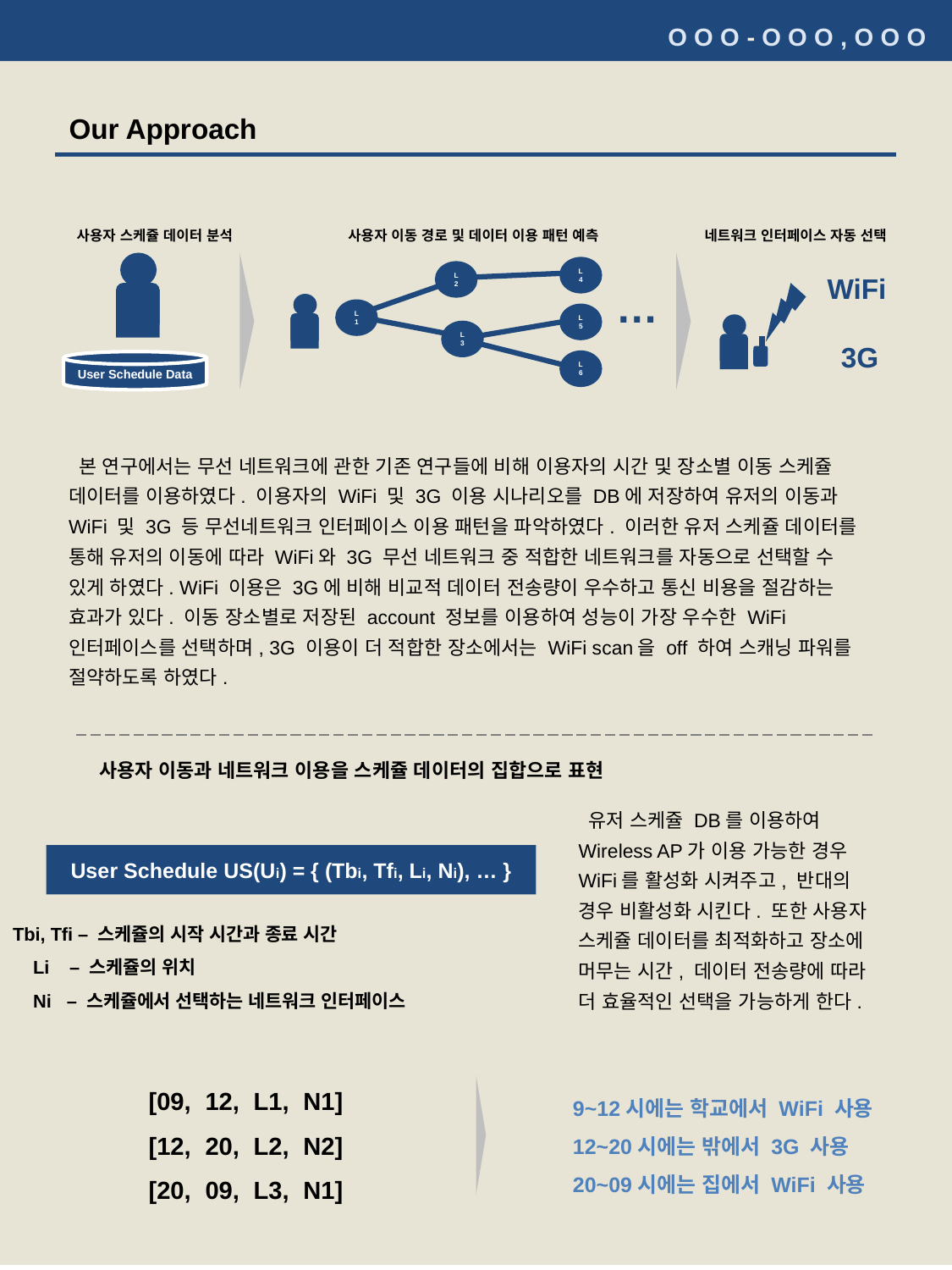

O O O - O O O , O O O
Our Approach
사용자 스케쥴 데이터 분석
사용자 이동 경로 및 데이터 이용 패턴 예측
네트워크 인터페이스 자동 선택

L4
L2
WiFi
…

L1
User Schedule Data
L5

L3
3G

L6
 본 연구에서는 무선 네트워크에 관한 기존 연구들에 비해 이용자의 시간 및 장소별 이동 스케쥴 데이터를 이용하였다. 이용자의 WiFi 및 3G 이용 시나리오를 DB에 저장하여 유저의 이동과 WiFi 및 3G 등 무선네트워크 인터페이스 이용 패턴을 파악하였다. 이러한 유저 스케쥴 데이터를 통해 유저의 이동에 따라 WiFi와 3G 무선 네트워크 중 적합한 네트워크를 자동으로 선택할 수 있게 하였다. WiFi 이용은 3G에 비해 비교적 데이터 전송량이 우수하고 통신 비용을 절감하는 효과가 있다. 이동 장소별로 저장된 account 정보를 이용하여 성능이 가장 우수한 WiFi 인터페이스를 선택하며, 3G 이용이 더 적합한 장소에서는 WiFi scan을 off 하여 스캐닝 파워를 절약하도록 하였다.
사용자 이동과 네트워크 이용을 스케쥴 데이터의 집합으로 표현
 유저 스케쥴 DB를 이용하여 Wireless AP가 이용 가능한 경우 WiFi를 활성화 시켜주고, 반대의 경우 비활성화 시킨다. 또한 사용자 스케쥴 데이터를 최적화하고 장소에 머무는 시간, 데이터 전송량에 따라 더 효율적인 선택을 가능하게 한다.
User Schedule US(Ui) = { (Tbi, Tfi, Li, Ni), … }
Tbi, Tfi – 스케쥴의 시작 시간과 종료 시간
    Li    – 스케쥴의 위치
    Ni   – 스케쥴에서 선택하는 네트워크 인터페이스
[09,  12,  L1,  N1]
[12,  20,  L2,  N2]
[20,  09,  L3,  N1]
9~12시에는 학교에서 WiFi 사용
12~20시에는 밖에서 3G 사용
20~09시에는 집에서 WiFi 사용